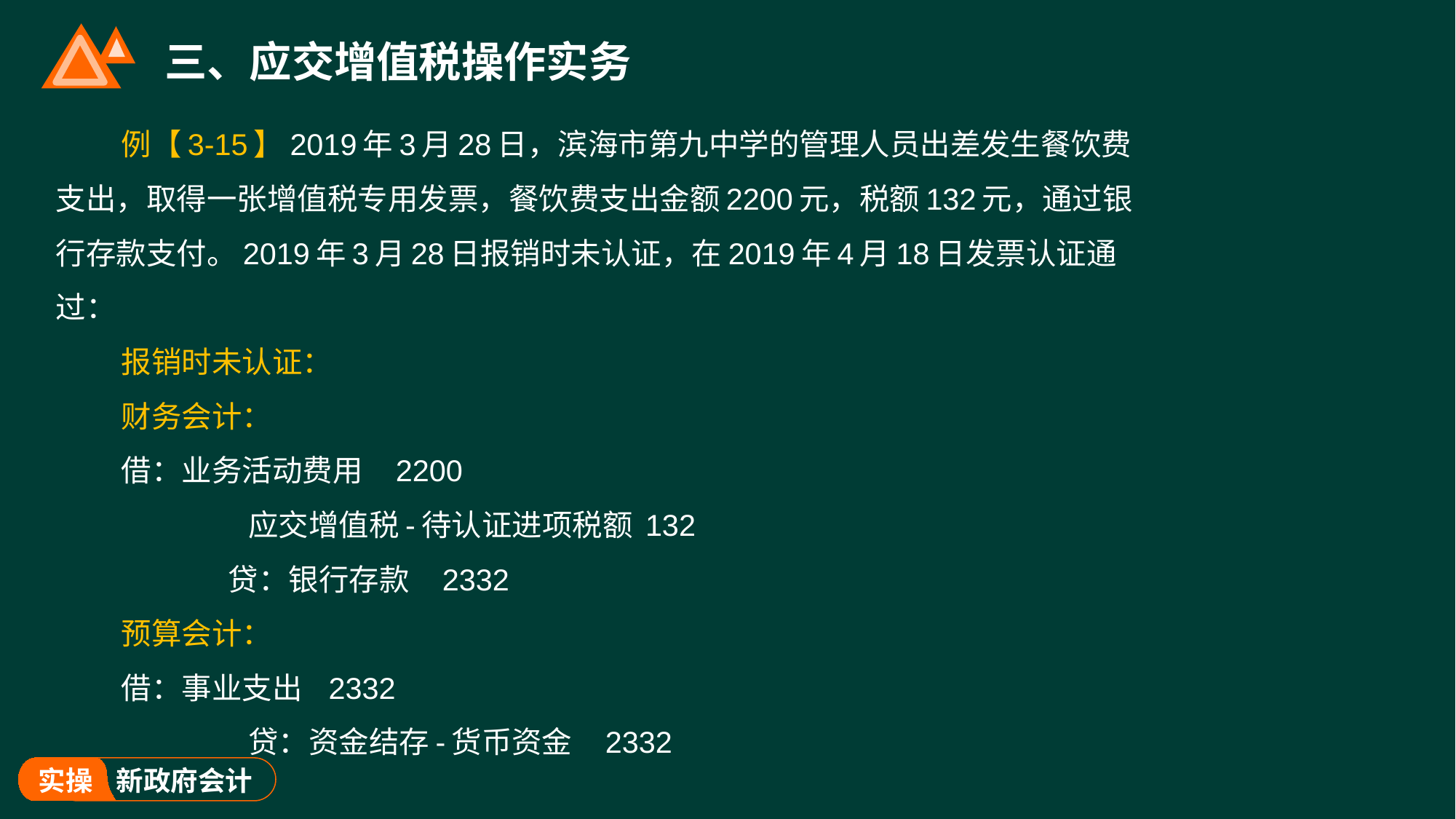

# 三、应交增值税操作实务
例【3-15】2019年3月28日，滨海市第九中学的管理人员出差发生餐饮费支出，取得一张增值税专用发票，餐饮费支出金额2200元，税额132元，通过银行存款支付。2019年3月28日报销时未认证，在2019年4月18日发票认证通过：
报销时未认证：
财务会计：
借：业务活动费用    2200
                  应交增值税-待认证进项税额 132
               贷：银行存款    2332
预算会计：
借：事业支出   2332
                  贷：资金结存-货币资金    2332